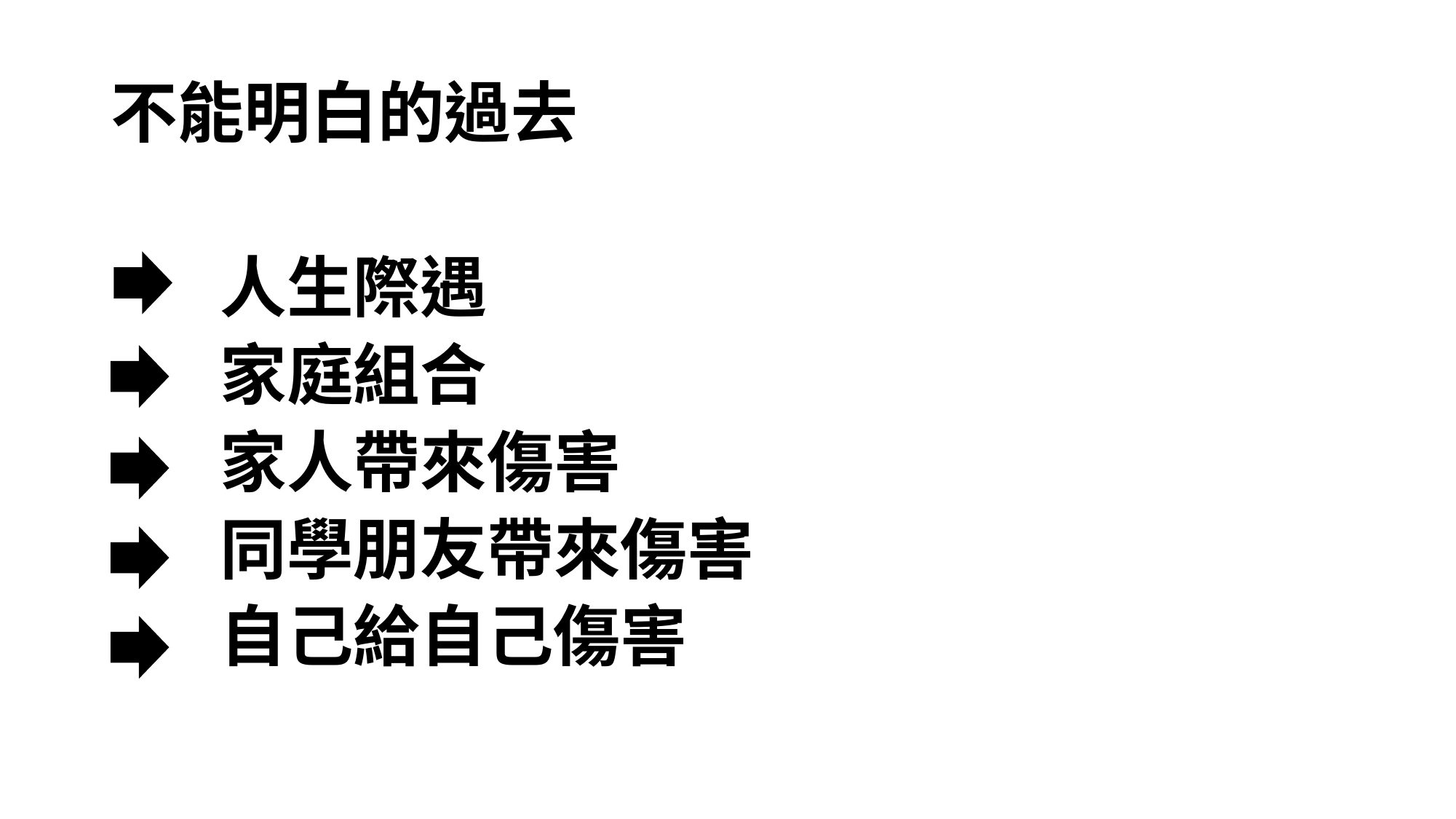

#
不能明白的過去

	人生際遇
	家庭組合
	家人帶來傷害
	同學朋友帶來傷害
	自己給自己傷害